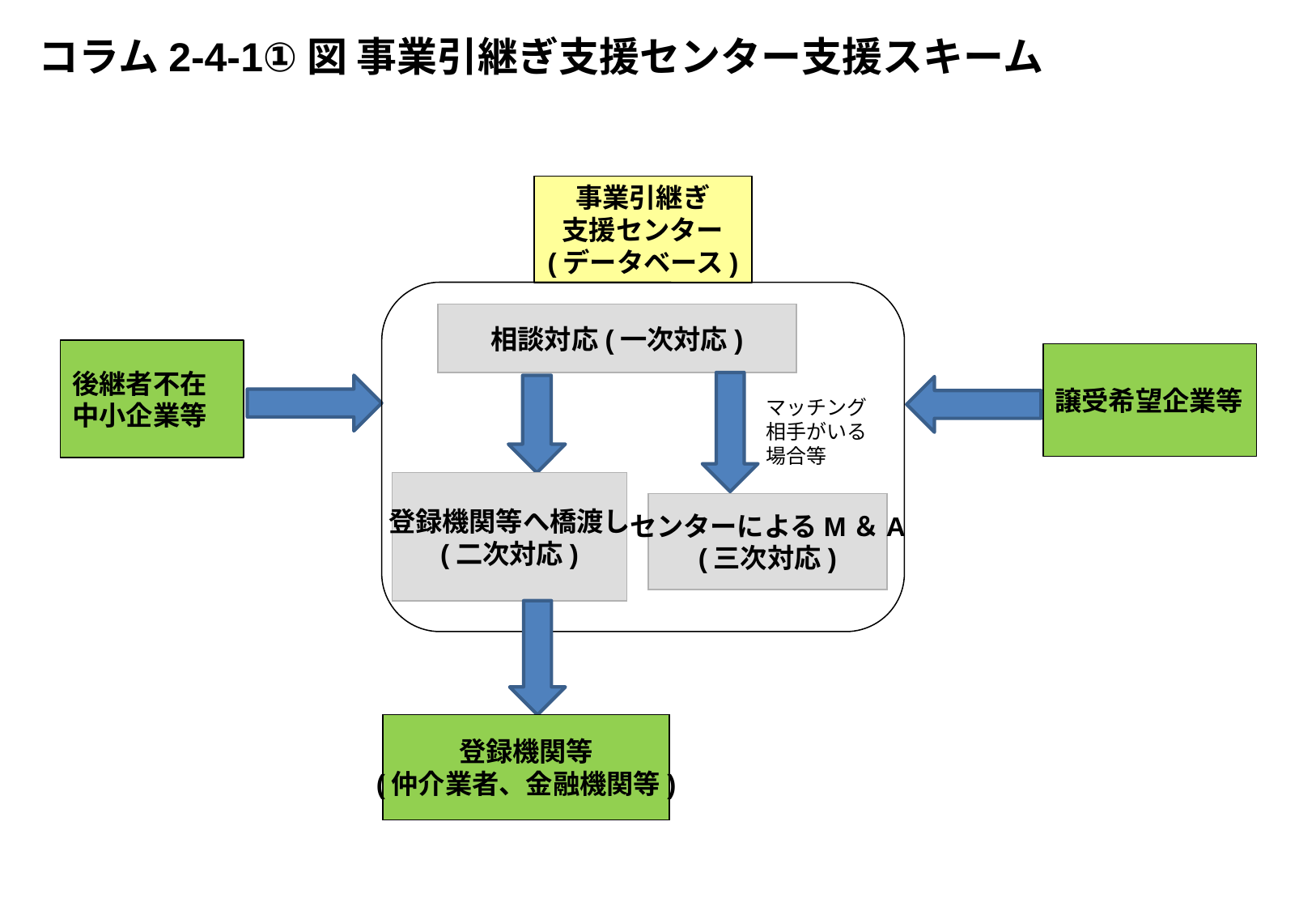

# コラム2-4-1①図 事業引継ぎ支援センター支援スキーム
事業引継ぎ
支援センター
(データベース)

相談対応(一次対応)

後継者不在
中小企業等
譲受希望企業等

マッチング
相手がいる
場合等
登録機関等へ橋渡し
(二次対応)
センターによるM＆A
(三次対応)

登録機関等
(仲介業者、金融機関等)